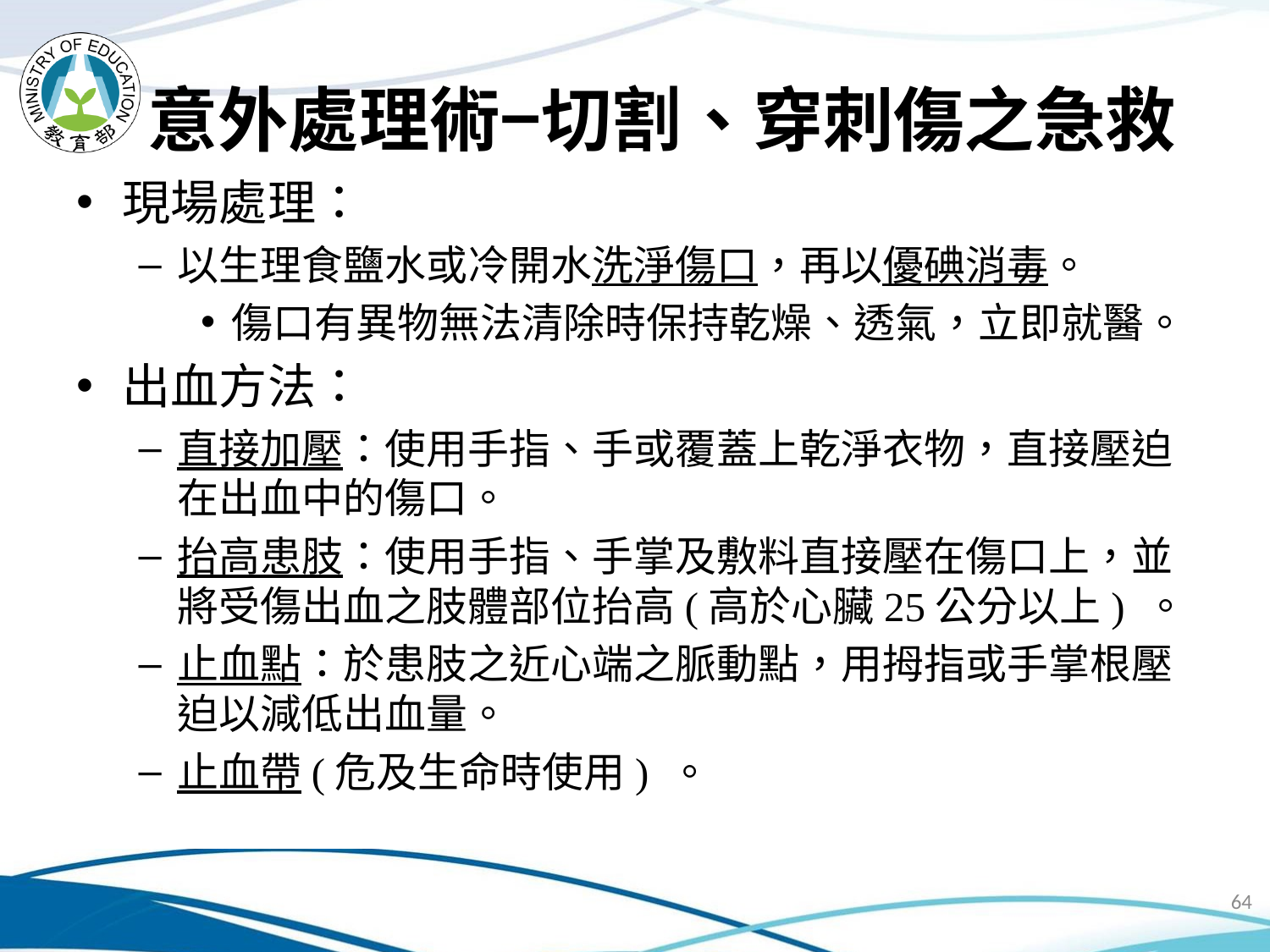

# 意外處理術−切割、穿刺傷之急救
現場處理：
以生理食鹽水或冷開水洗淨傷口，再以優碘消毒。
傷口有異物無法清除時保持乾燥、透氣，立即就醫。
出血方法：
直接加壓：使用手指、手或覆蓋上乾淨衣物，直接壓迫在出血中的傷口。
抬高患肢：使用手指、手掌及敷料直接壓在傷口上，並將受傷出血之肢體部位抬高(高於心臟25公分以上) 。
止血點：於患肢之近心端之脈動點，用拇指或手掌根壓迫以減低出血量。
止血帶(危及生命時使用) 。
64